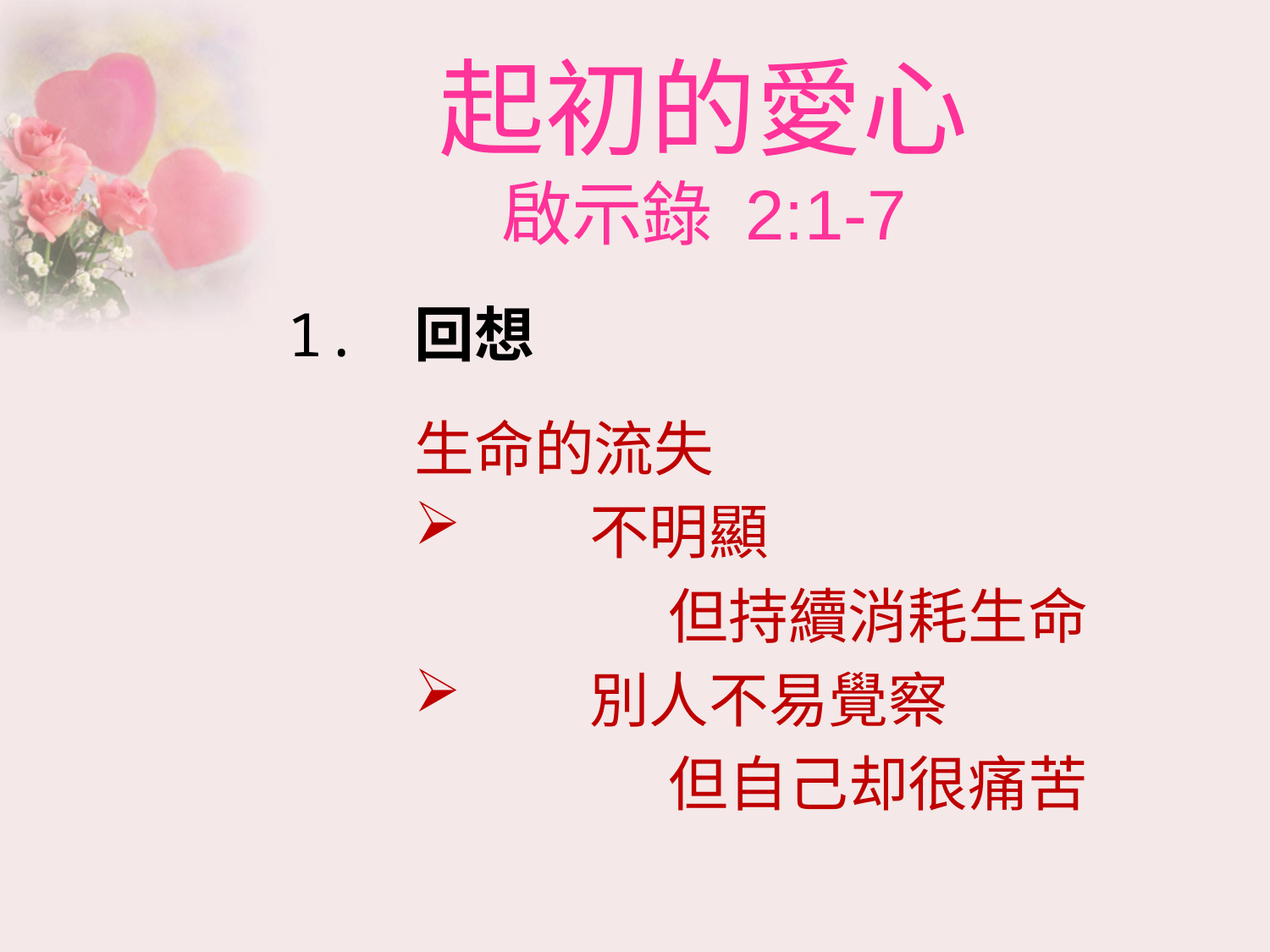

起初的愛心
啟示錄 2:1-7

1.	回想

	生命的流失
	不明顯
		但持續消耗生命
	別人不易覺察
		但自己却很痛苦